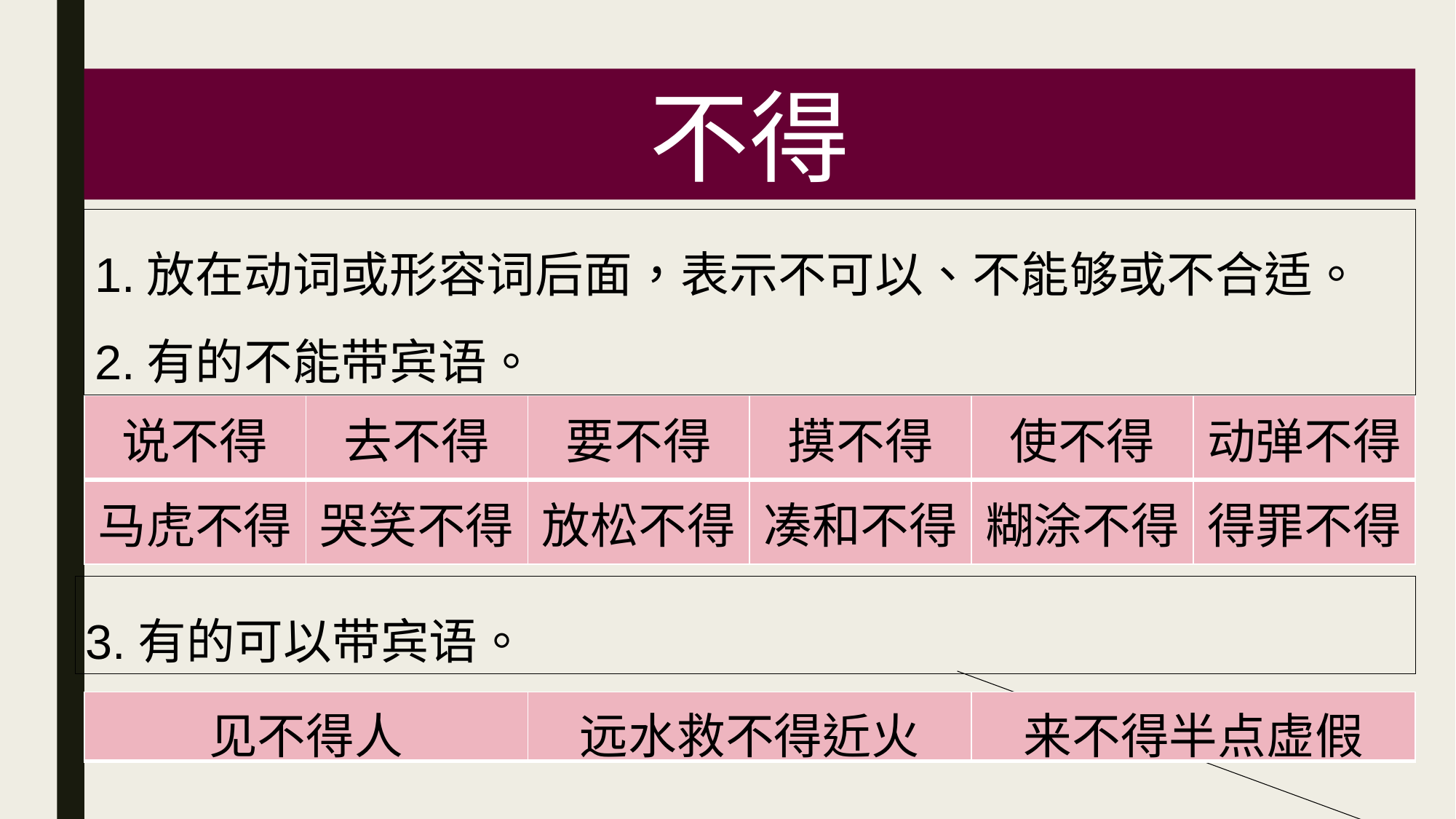

不得
1.放在动词或形容词后面，表示不可以、不能够或不合适。
2.有的不能带宾语。
| 说不得 | 去不得 | 要不得 | 摸不得 | 使不得 | 动弹不得 |
| --- | --- | --- | --- | --- | --- |
| 马虎不得 | 哭笑不得 | 放松不得 | 凑和不得 | 糊涂不得 | 得罪不得 |
3.有的可以带宾语。
| 见不得人 | 远水救不得近火 | 来不得半点虚假 |
| --- | --- | --- |